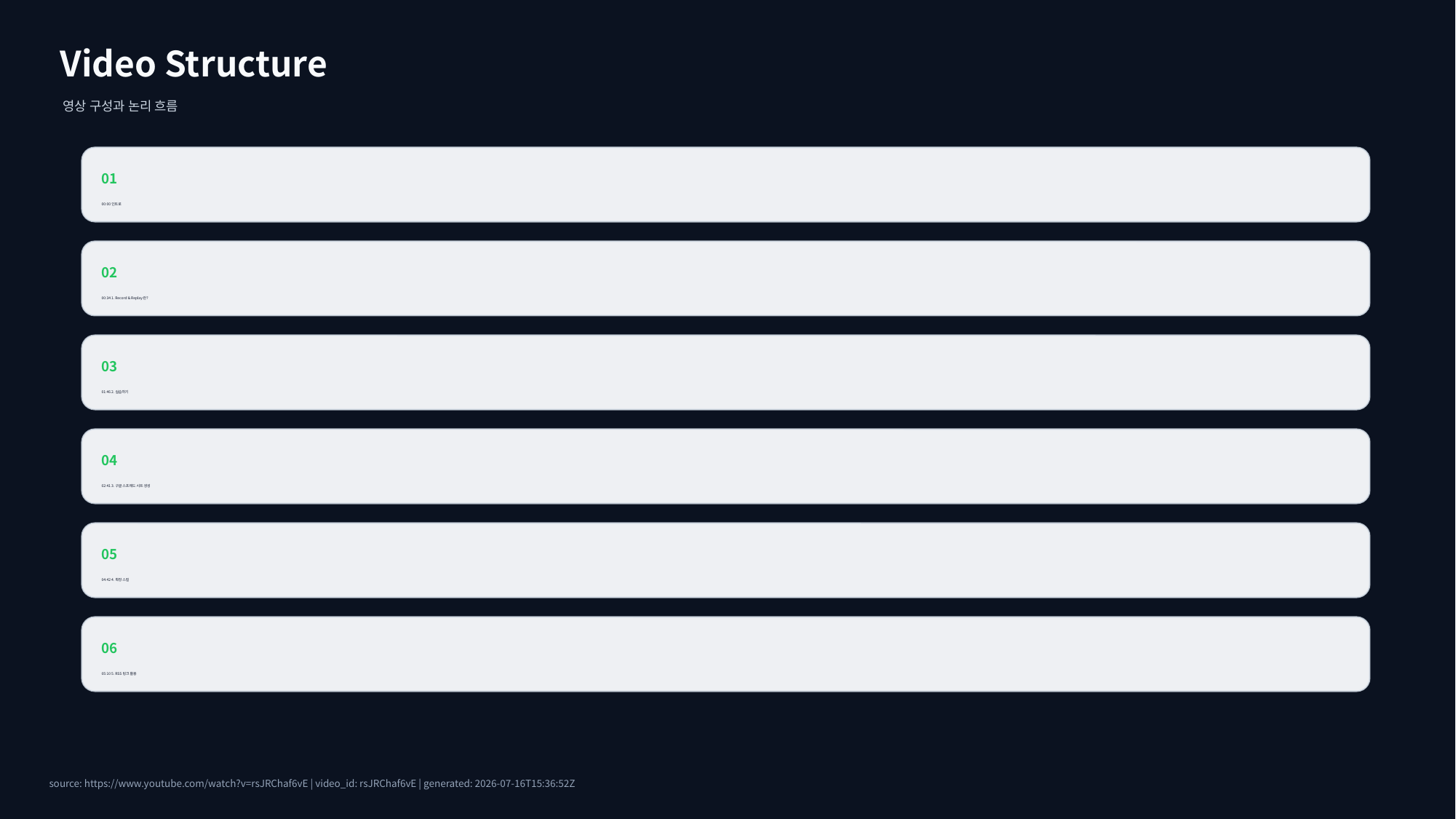

Video Structure
영상 구성과 논리 흐름

01
00:00 인트로

02
00:34 1. Record & Replay 란?

03
01:46 2. 실습하기

04
02:41 3. 구글 스프레드 시트 생성

05
04:42 4. 확장 스킬

06
05:10 5. RSS 링크 활용
source: https://www.youtube.com/watch?v=rsJRChaf6vE | video_id: rsJRChaf6vE | generated: 2026-07-16T15:36:52Z